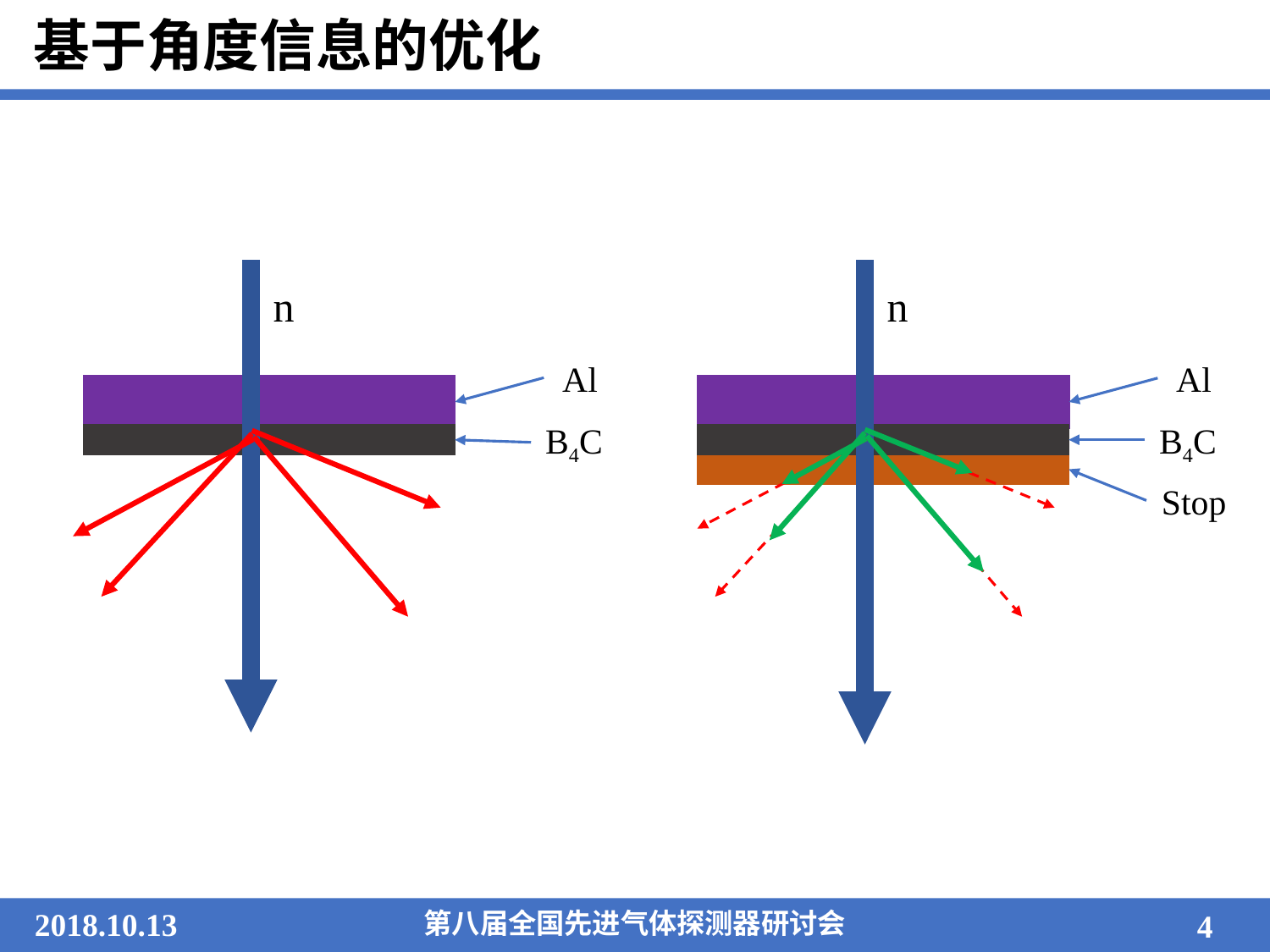

基于角度信息的优化
n

B4C

Al
n

B4C

Al

Stop